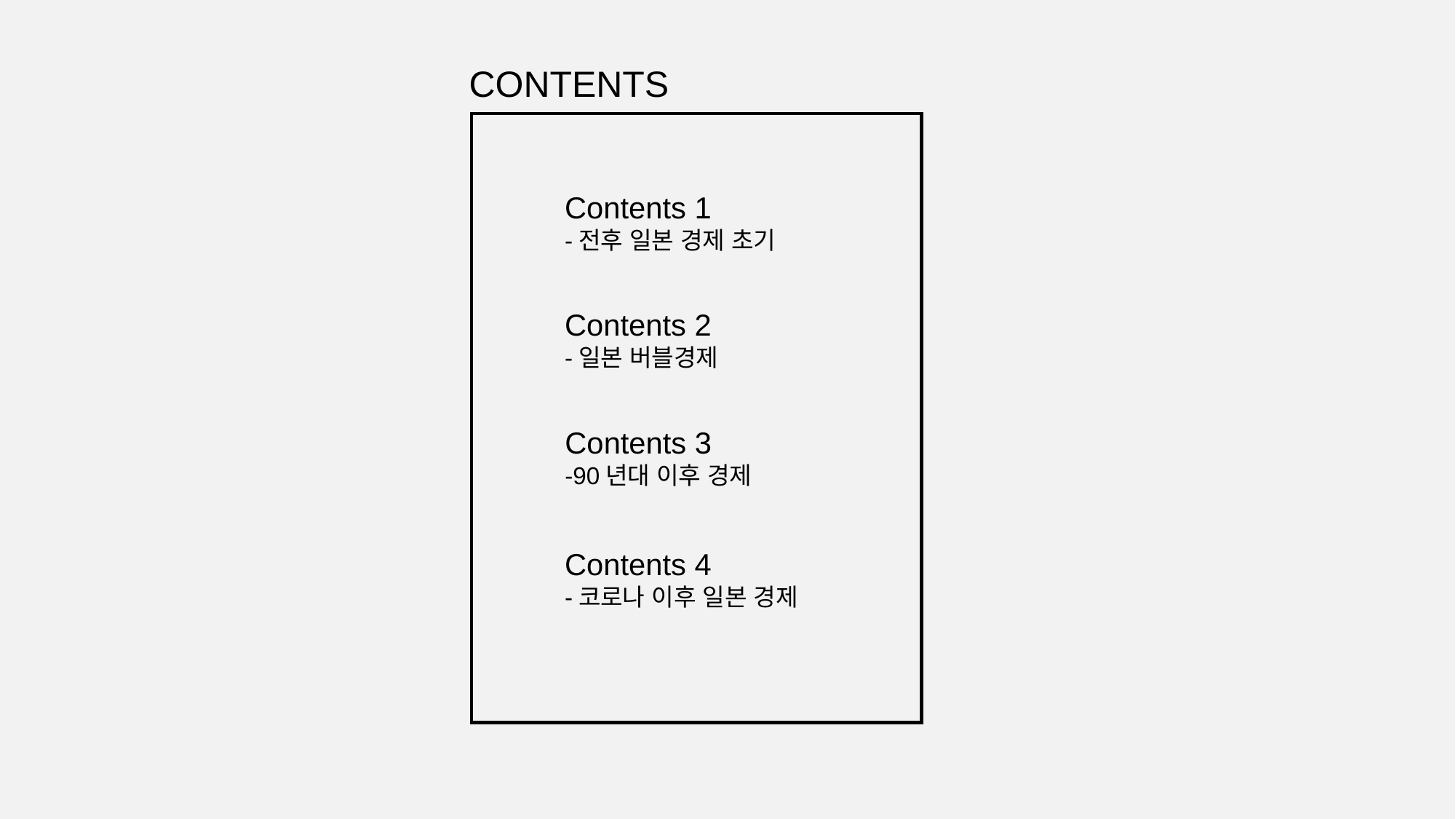

CONTENTS

Contents 1
-전후 일본 경제 초기
Contents 2
-일본 버블경제
Contents 3
-90년대 이후 경제
Contents 4
-코로나 이후 일본 경제